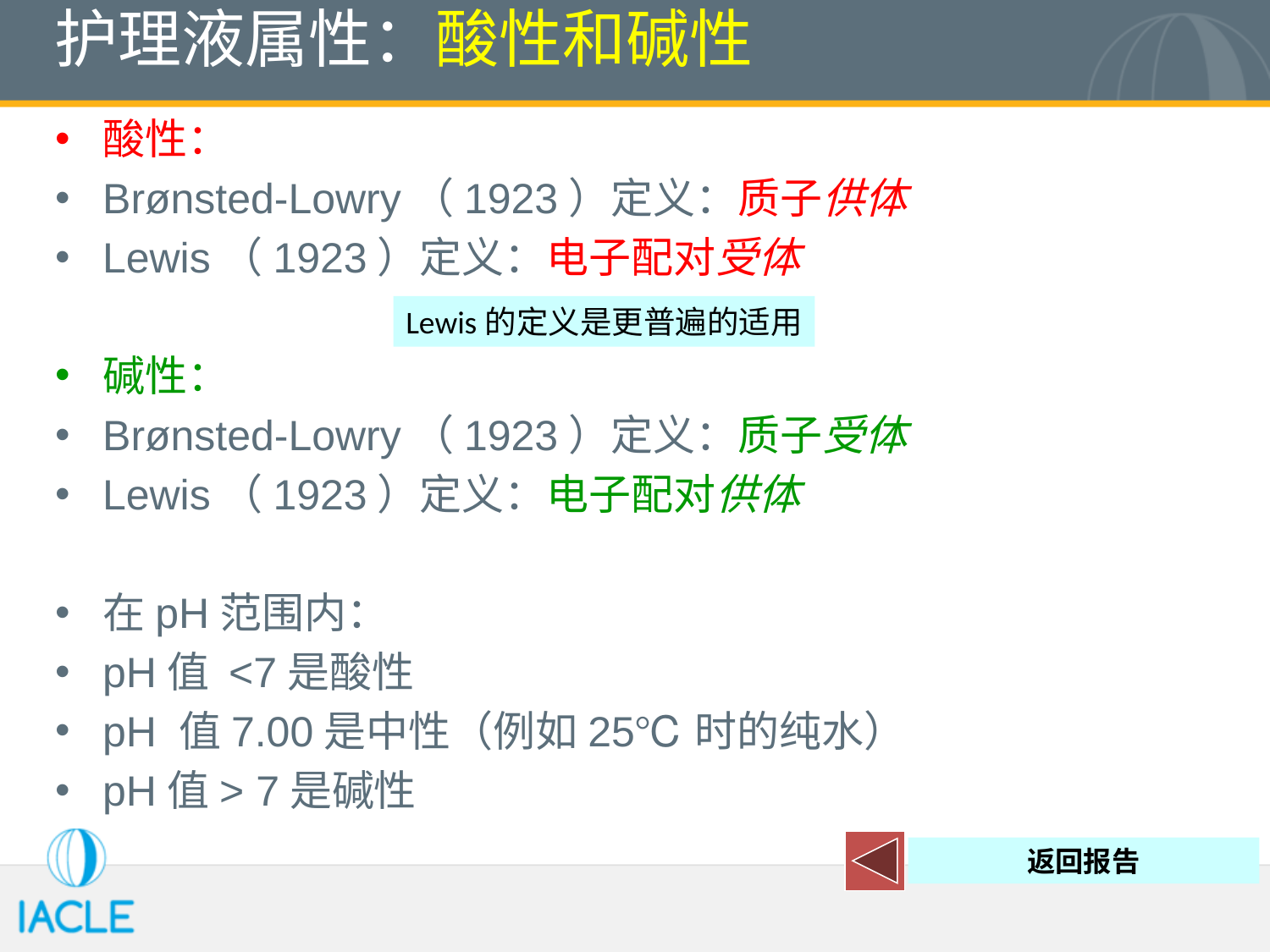

# 护理液属性：酸性和碱性
酸性：
Brønsted-Lowry（1923）定义：质子供体
Lewis（1923）定义：电子配对受体

碱性：
Brønsted-Lowry（1923）定义：质子受体
Lewis（1923）定义：电子配对供体

在pH范围内：
pH值 <7是酸性
pH 值7.00是中性（例如25℃时的纯水）
pH值> 7是碱性
Lewis的定义是更普遍的适用

返回报告